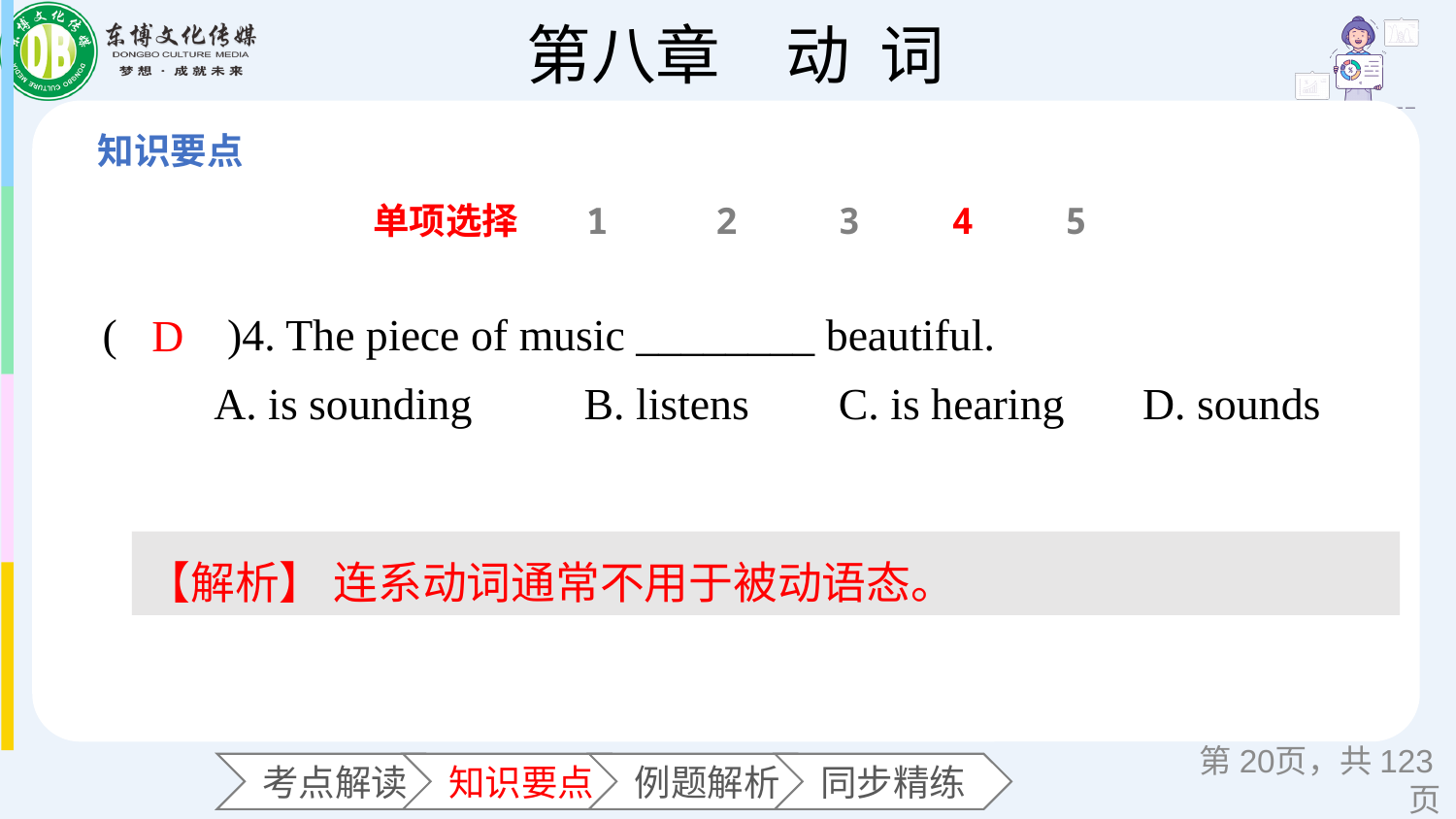

单项选择
1
2
3
4
5
(　　)4. The piece of music ________ beautiful.
          A. is sounding          B. listens        C. is hearing       D. sounds
D
【解析】 连系动词通常不用于被动语态。
第20页，共123页